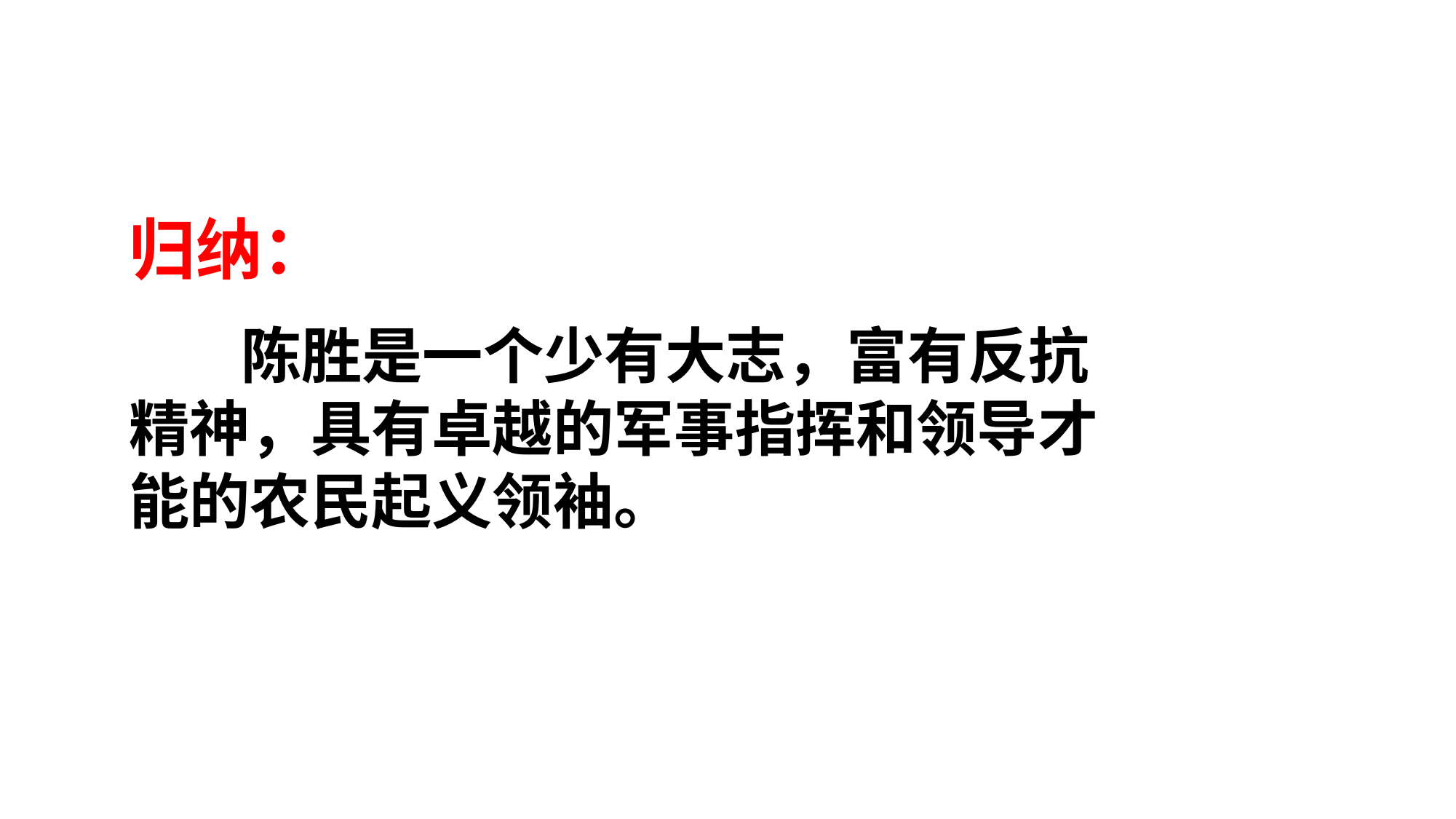

归纳：
        陈胜是一个少有大志，富有反抗精神，具有卓越的军事指挥和领导才能的农民起义领袖。